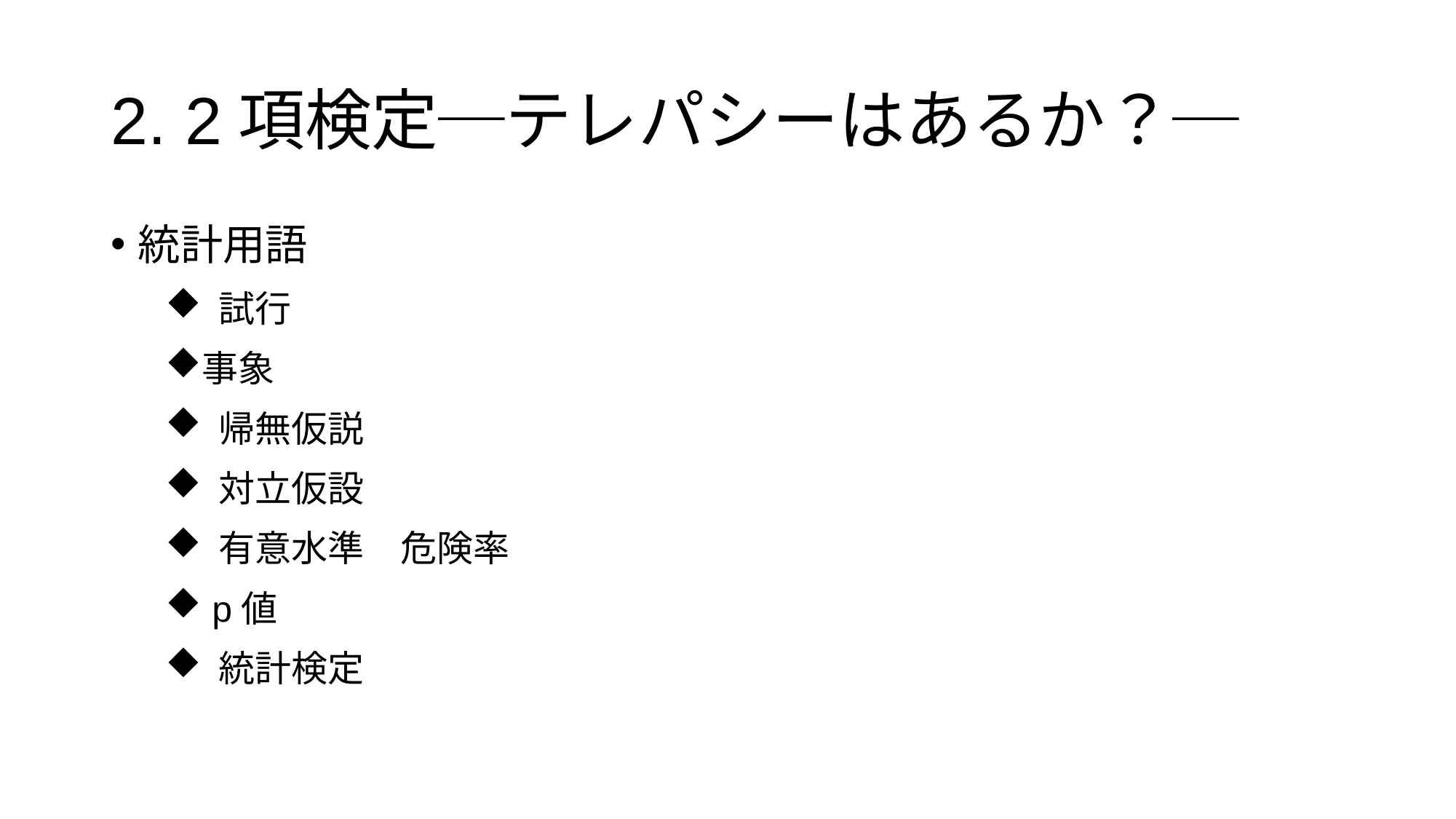

# 2. 2項検定─テレパシーはあるか？─
統計用語
 試行
事象
 帰無仮説
 対立仮設
 有意水準　危険率
 p値
 統計検定